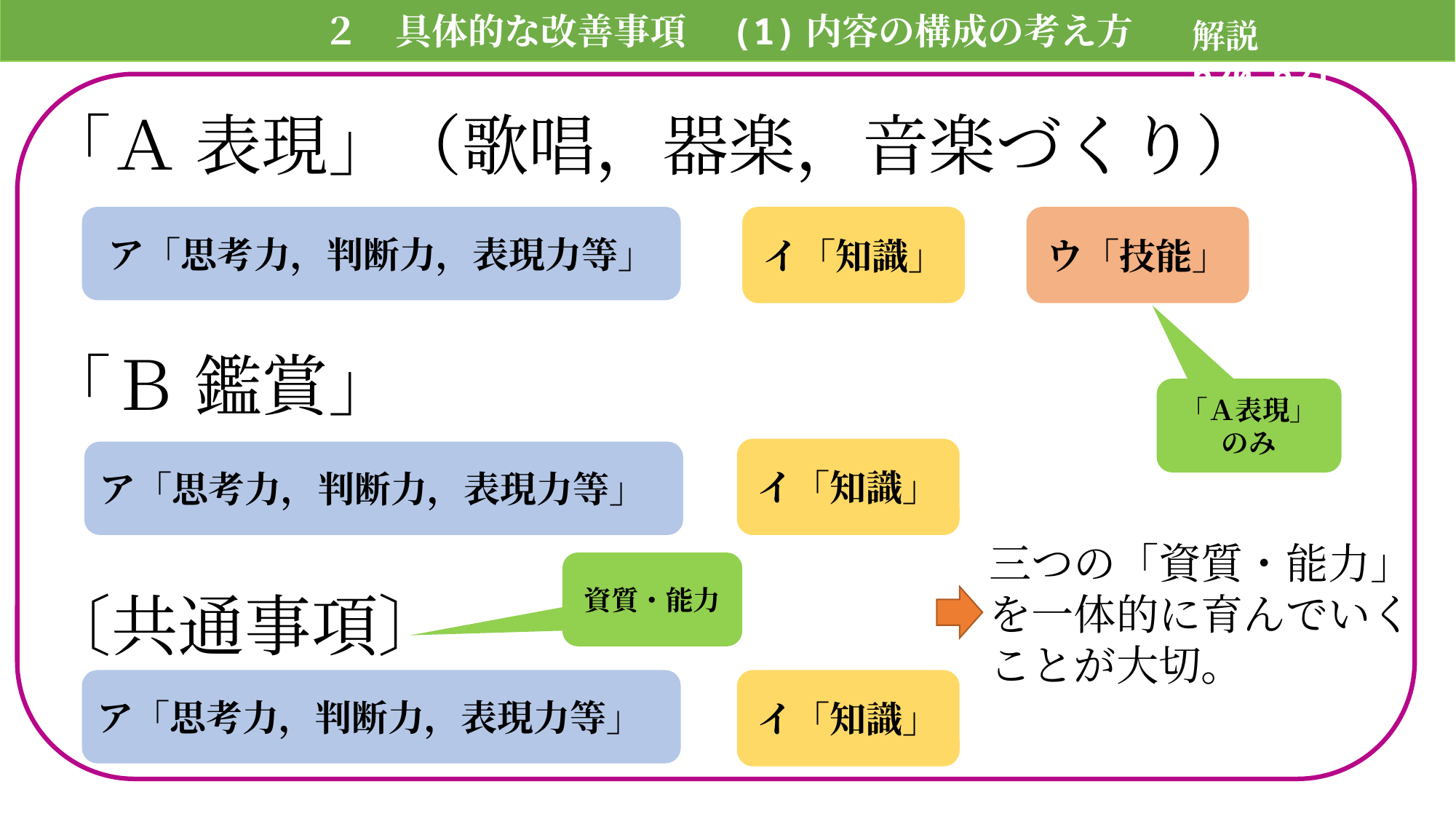

２　具体的な改善事項　(1)内容の構成の考え方
解説　p20,p21

「Ａ 表現」（歌唱，器楽，音楽づくり）

「Ｂ 鑑賞」

〔共通事項〕
ア「思考力，判断力，表現力等」
イ「知識」
ウ「技能」
「Ａ表現」のみ
イ「知識」
ア「思考力，判断力，表現力等」
三つの「資質・能力」を一体的に育んでいくことが大切。
資質・能力

ア「思考力，判断力，表現力等」
イ「知識」